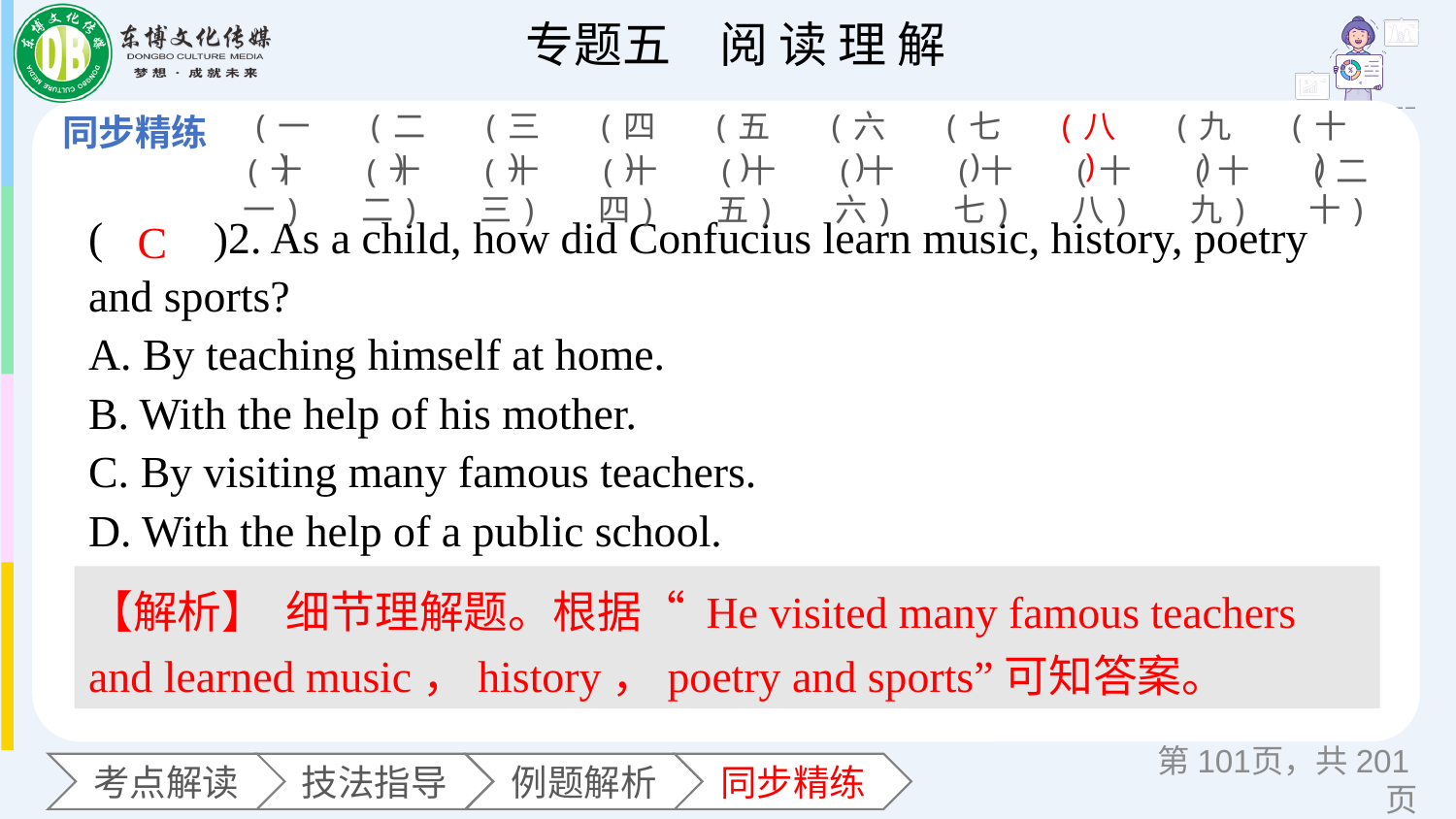

(一)
(二)
(三)
(四)
(五)
(六)
(七)
(八)
(九)
(十)
(十一)
(十二)
(十三)
(十四)
(十五)
(十六)
(十七)
(十八)
(十九)
(二十)
(　　)2. As a child, how did Confucius learn music, history, poetry and sports?
A. By teaching himself at home.
B. With the help of his mother.
C. By visiting many famous teachers.
D. With the help of a public school.
C
【解析】  细节理解题。根据“ He visited many famous teachers and learned music，history，poetry and sports”可知答案。
第101页，共201页